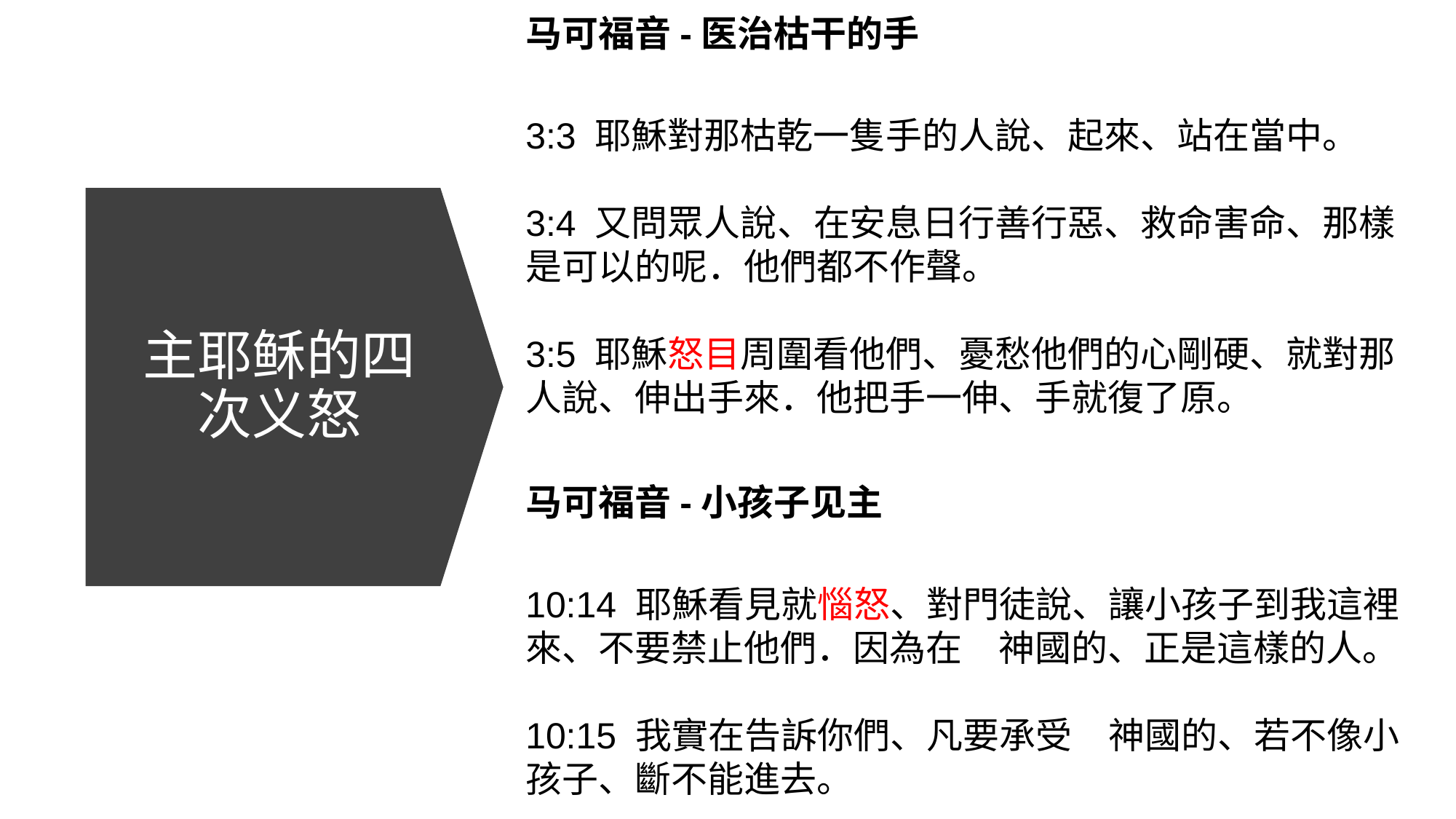

马可福音-医治枯干的手

3:3 耶穌對那枯乾一隻手的人說、起來、站在當中。
3:4 又問眾人說、在安息日行善行惡、救命害命、那樣是可以的呢．他們都不作聲。
3:5 耶穌怒目周圍看他們、憂愁他們的心剛硬、就對那人說、伸出手來．他把手一伸、手就復了原。

# 主耶稣的四次义怒
马可福音-小孩子见主

10:14 耶穌看見就惱怒、對門徒說、讓小孩子到我這裡來、不要禁止他們．因為在　神國的、正是這樣的人。
10:15 我實在告訴你們、凡要承受　神國的、若不像小孩子、斷不能進去。